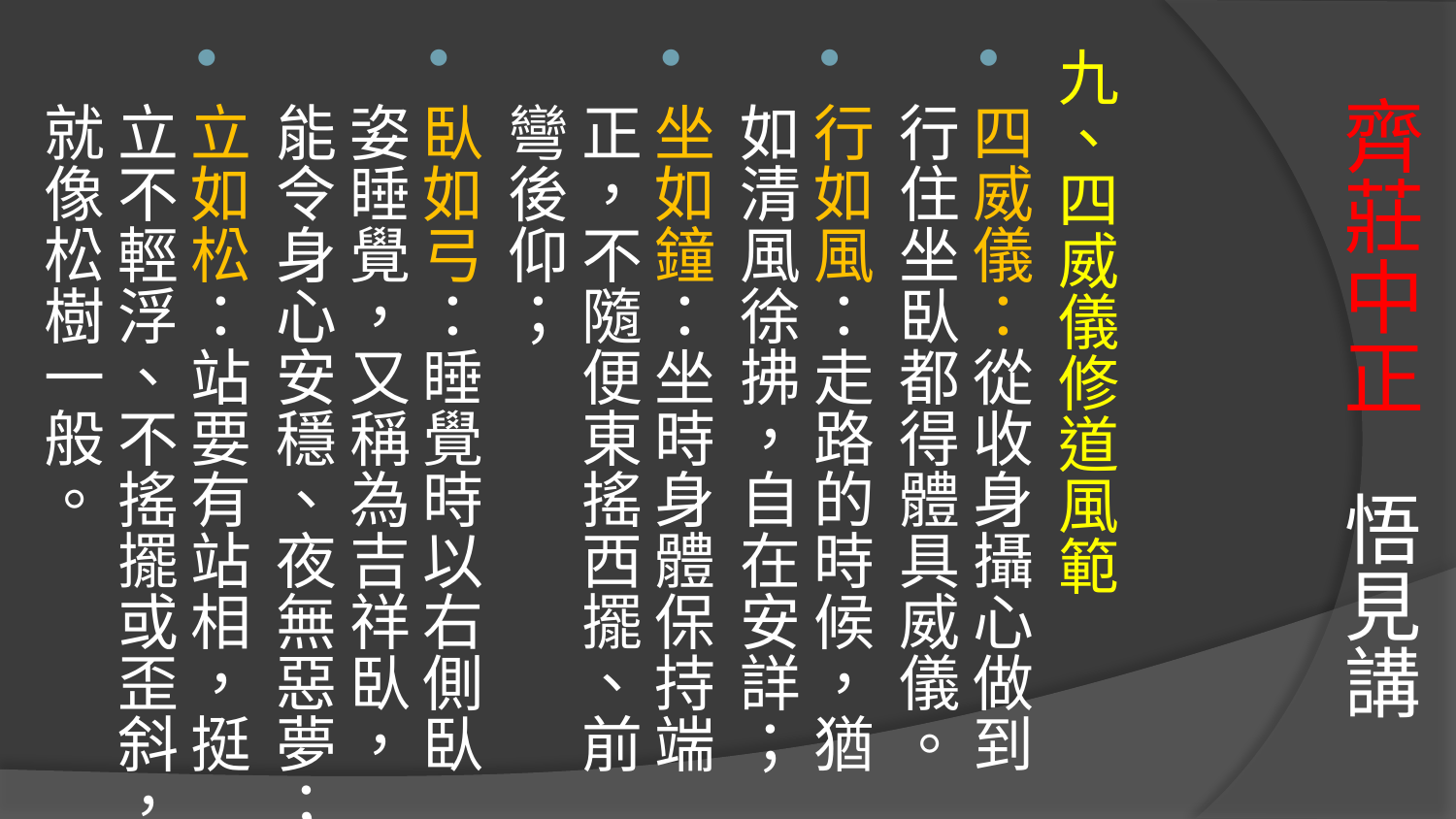

# 齊莊中正    悟見講
九、四威儀修道風範
四威儀：從收身攝心做到行住坐臥都得體具威儀。
行如風：走路的時候，猶如清風徐拂，自在安詳；
坐如鐘：坐時身體保持端正，不隨便東搖西擺、前彎後仰；
臥如弓：睡覺時以右側臥姿睡覺，又稱為吉祥臥，能令身心安穩、夜無惡夢；
立如松：站要有站相，挺立不輕浮、不搖擺或歪斜，就像松樹一般。